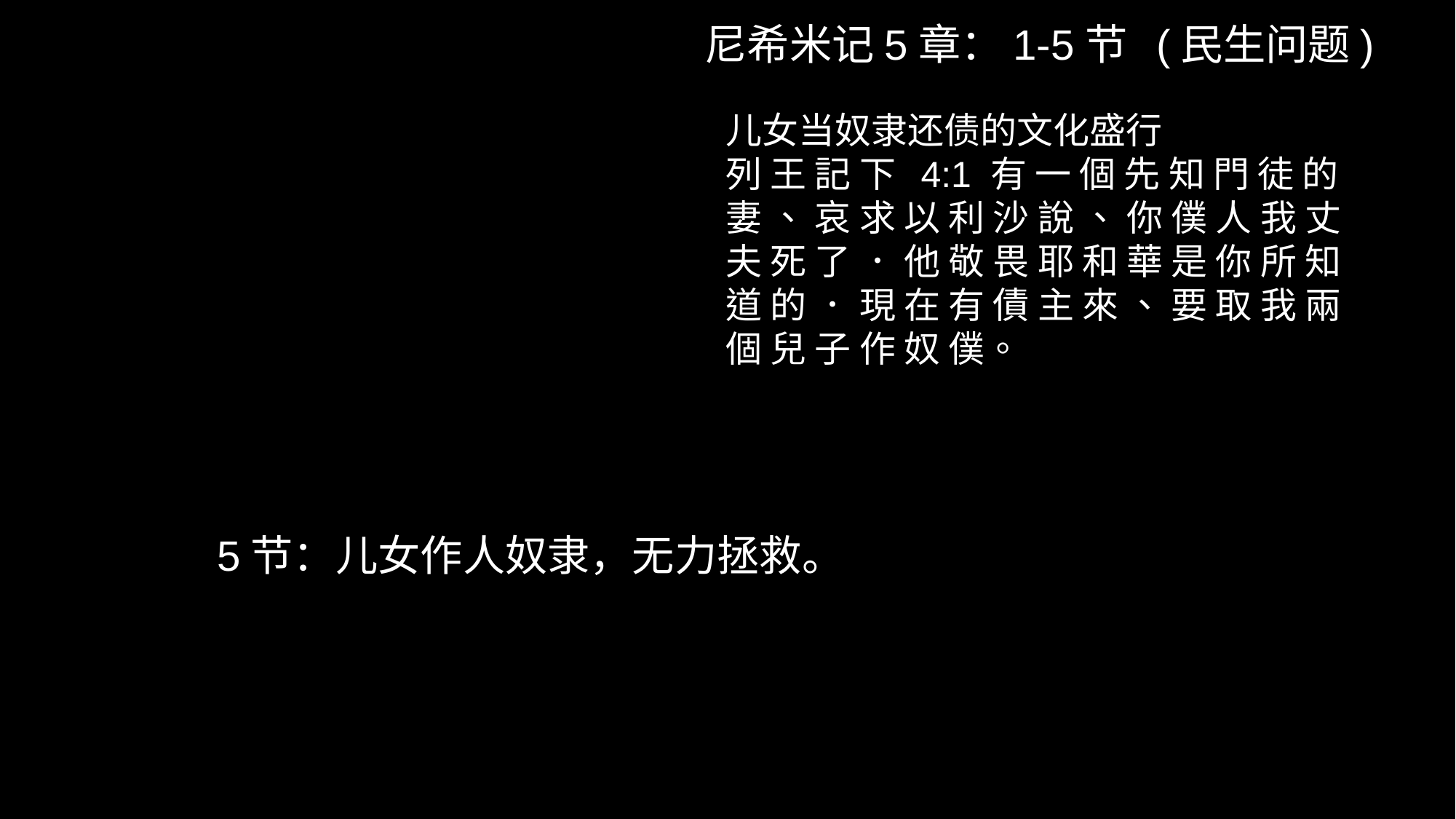

尼希米记5章：1-5节  (民生问题)

儿女当奴隶还债的文化盛行
列 王 記 下  4:1 有 一 個 先 知 門 徒 的 妻 、 哀 求 以 利 沙 說 、 你 僕 人 我 丈 夫 死 了 ． 他 敬 畏 耶 和 華 是 你 所 知 道 的 ． 現 在 有 債 主 來 、 要 取 我 兩 個 兒 子 作 奴 僕。
5节：儿女作人奴隶，无力拯救。